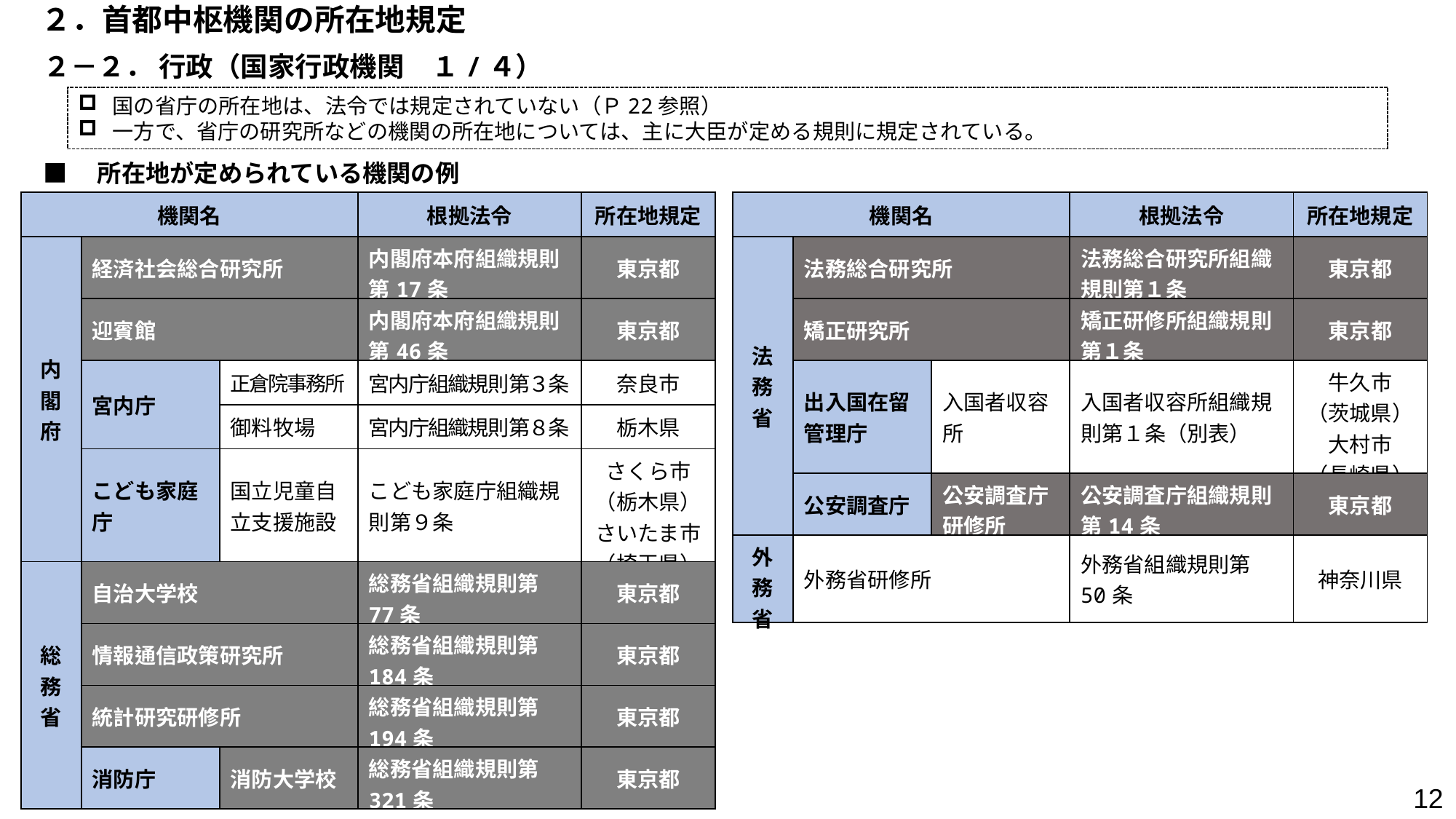

２．首都中枢機関の所在地規定

２－２． 行政（国家行政機関　１/４）
国の省庁の所在地は、法令では規定されていない（Ｐ22参照）
一方で、省庁の研究所などの機関の所在地については、主に大臣が定める規則に規定されている。
■　所在地が定められている機関の例
| 機関名 |  |  | 根拠法令 | 所在地規定 |
| --- | --- | --- | --- | --- |
| 内閣府 | 経済社会総合研究所 | 迎賓館 | 内閣府本府組織規則第17条 | 東京都 |
|  | 迎賓館 | 経済社会総合研究所 | 内閣府本府組織規則第46条 | 東京都 |
|  | 宮内庁 | 正倉院事務所 | 宮内庁組織規則第３条 | 奈良市 |
|  |  | 御料牧場 | 宮内庁組織規則第８条 | 栃木県 |
|  | こども家庭庁 | 国立児童自立支援施設 | こども家庭庁組織規則第９条 | さくら市 （栃木県） さいたま市 （埼玉県） |
| 総務省 | 自治大学校 |  | 総務省組織規則第77条 | 東京都 |
|  | 情報通信政策研究所 |  | 総務省組織規則第184条 | 東京都 |
|  | 統計研究研修所 |  | 総務省組織規則第194条 | 東京都 |
|  | 消防庁 | 消防大学校 | 総務省組織規則第321条 | 東京都 |
| 機関名 |  |  | 根拠法令 | 所在地規定 |
| --- | --- | --- | --- | --- |
| 法務省 | 法務総合研究所 |  | 法務総合研究所組織規則第１条 | 東京都 |
|  | 矯正研究所 |  | 矯正研修所組織規則第１条 | 東京都 |
|  | 出入国在留管理庁 | 入国者収容所 | 入国者収容所組織規則第１条（別表） | 牛久市 （茨城県） 大村市 （長崎県） |
|  | 公安調査庁 | 公安調査庁研修所 | 公安調査庁組織規則第14条 | 東京都 |
| 外務省 | 外務省研修所 |  | 外務省組織規則第50条 | 神奈川県 |
12